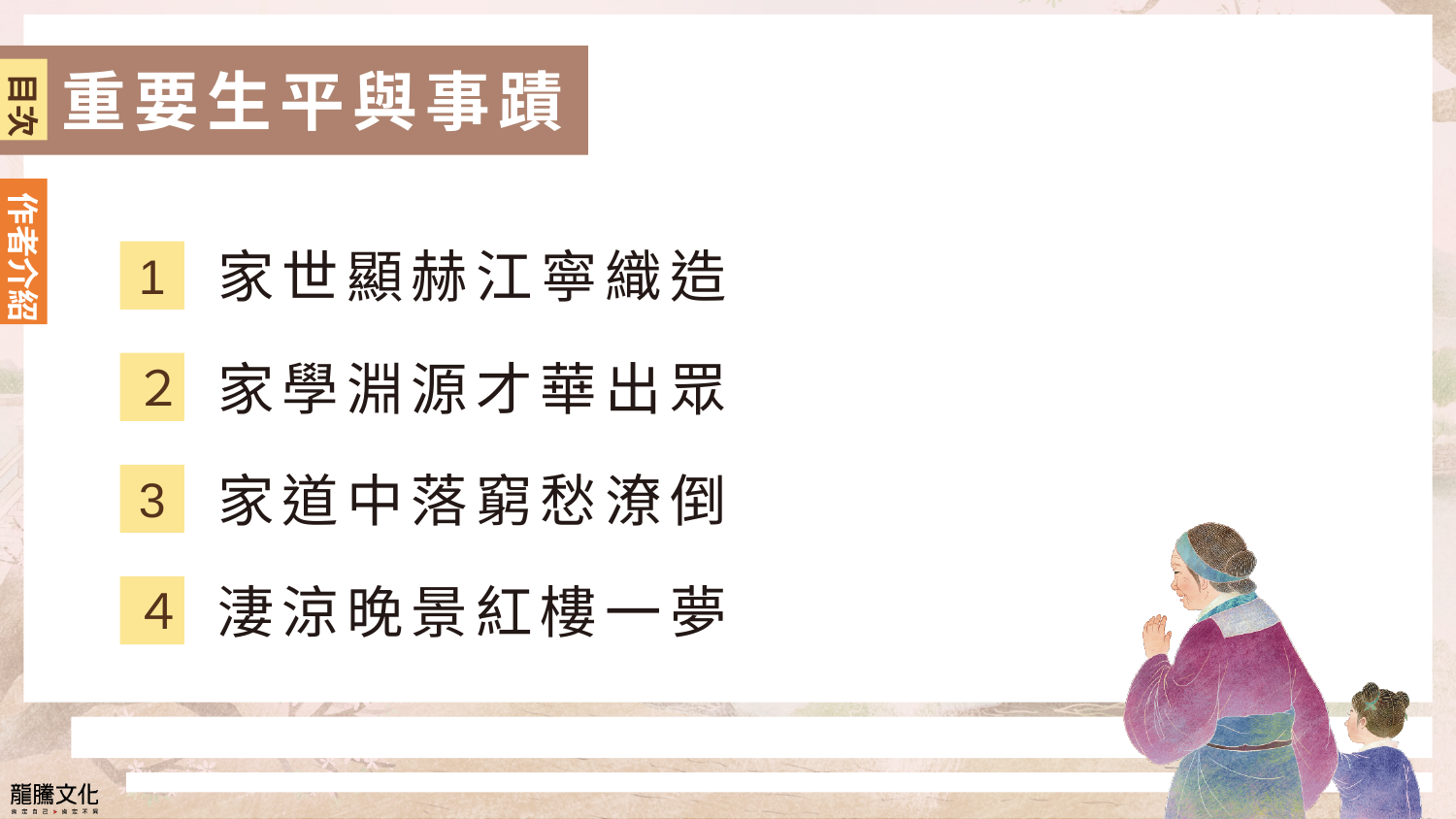

重要生平與事蹟
目次
作者介紹
家世顯赫江寧織造

1
家學淵源才華出眾

２
家道中落窮愁潦倒

3
淒涼晚景紅樓一夢

４